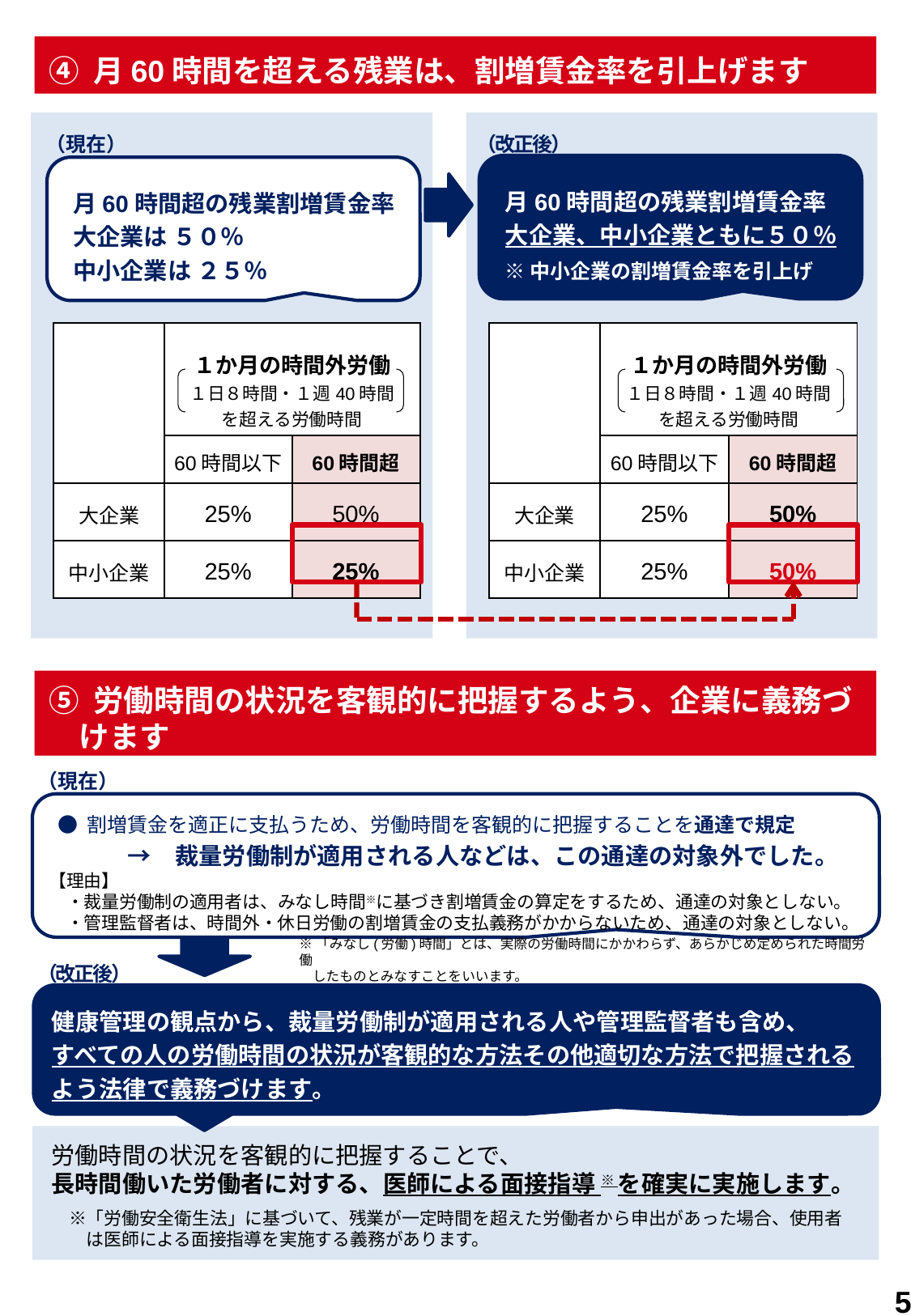

④ 月60時間を超える残業は、割増賃金率を引上げます

（現在）
（改正後）
月60時間超の残業割増賃金率大企業、中小企業ともに５０％
※中小企業の割増賃金率を引上げ
月60時間超の残業割増賃金率大企業は ５０％
中小企業は ２５％

|  | １か月の時間外労働 １日８時間・１週40時間 を超える労働時間 |  |
| --- | --- | --- |
|  | 60時間以下 | 60時間超 |
| 大企業 | 25% | 50% |
| 中小企業 | 25% | 25% |
|  | １か月の時間外労働 １日８時間・１週40時間 を超える労働時間 |  |
| --- | --- | --- |
|  | 60時間以下 | 60時間超 |
| 大企業 | 25% | 50% |
| 中小企業 | 25% | 50% |

⑤ 労働時間の状況を客観的に把握するよう、企業に義務づ
　けます
（現在）
  ● 割増賃金を適正に支払うため、労働時間を客観的に把握することを通達で規定
　      　→　裁量労働制が適用される人などは、この通達の対象外でした。
【理由】
　・裁量労働制の適用者は、みなし時間※に基づき割増賃金の算定をするため、通達の対象としない。
　・管理監督者は、時間外・休日労働の割増賃金の支払義務がかからないため、通達の対象としない。

※「みなし(労働)時間」とは、実際の労働時間にかかわらず、あらかじめ定められた時間労働
　したものとみなすことをいいます。
（改正後）
健康管理の観点から、裁量労働制が適用される人や管理監督者も含め、
すべての人の労働時間の状況が客観的な方法その他適切な方法で把握されるよう法律で義務づけます。

労働時間の状況を客観的に把握することで、
長時間働いた労働者に対する、医師による面接指導 ※ を確実に実施します。
　※「労働安全衛生法」に基づいて、残業が一定時間を超えた労働者から申出があった場合、使用者
　　は医師による面接指導を実施する義務があります。
5